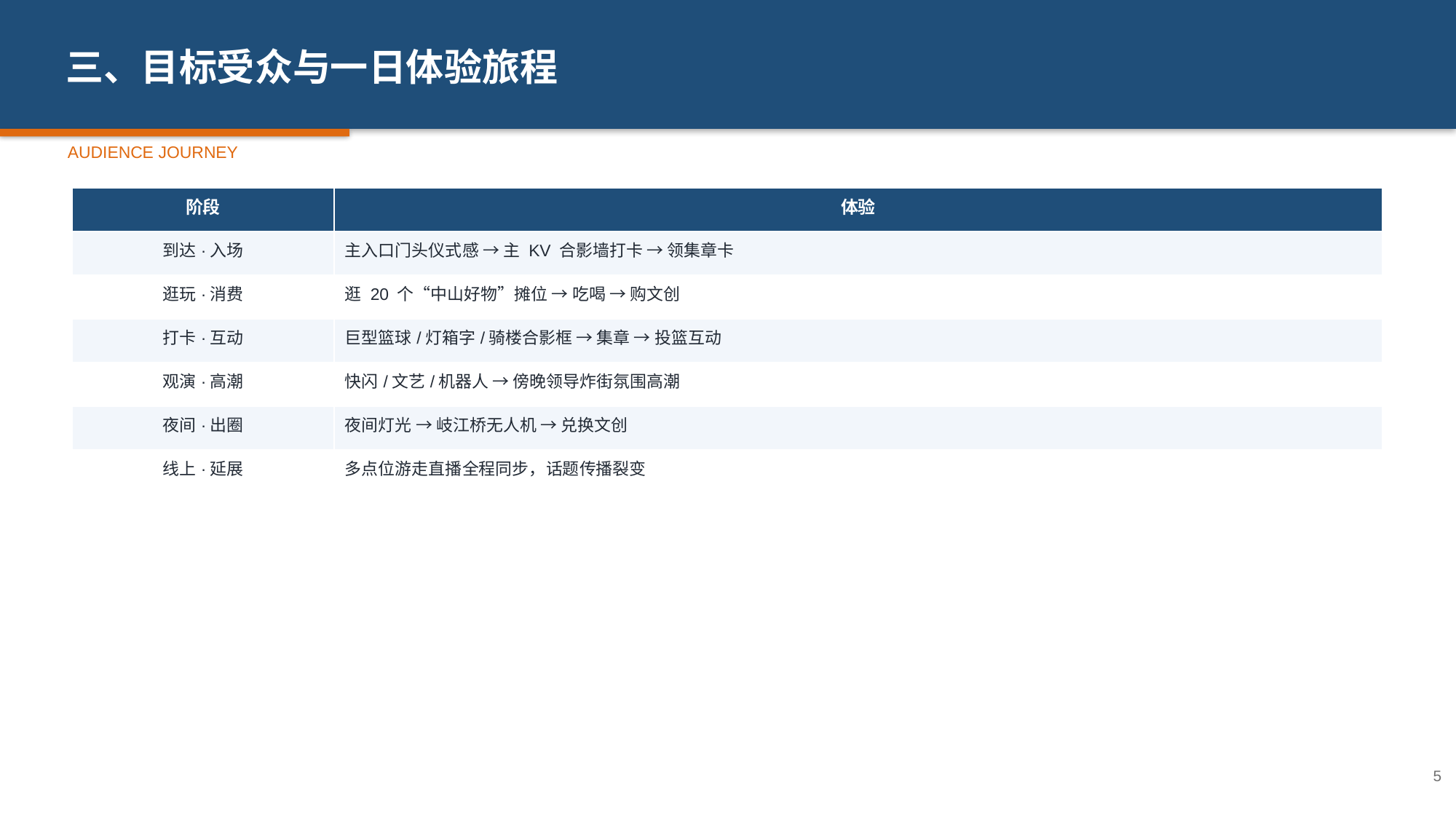

三、目标受众与一日体验旅程

AUDIENCE JOURNEY
| 阶段 | 体验 |
| --- | --- |
| 到达·入场 | 主入口门头仪式感 → 主 KV 合影墙打卡 → 领集章卡 |
| 逛玩·消费 | 逛 20 个“中山好物”摊位 → 吃喝 → 购文创 |
| 打卡·互动 | 巨型篮球/灯箱字/骑楼合影框 → 集章 → 投篮互动 |
| 观演·高潮 | 快闪/文艺/机器人 → 傍晚领导炸街氛围高潮 |
| 夜间·出圈 | 夜间灯光 → 岐江桥无人机 → 兑换文创 |
| 线上·延展 | 多点位游走直播全程同步，话题传播裂变 |
5